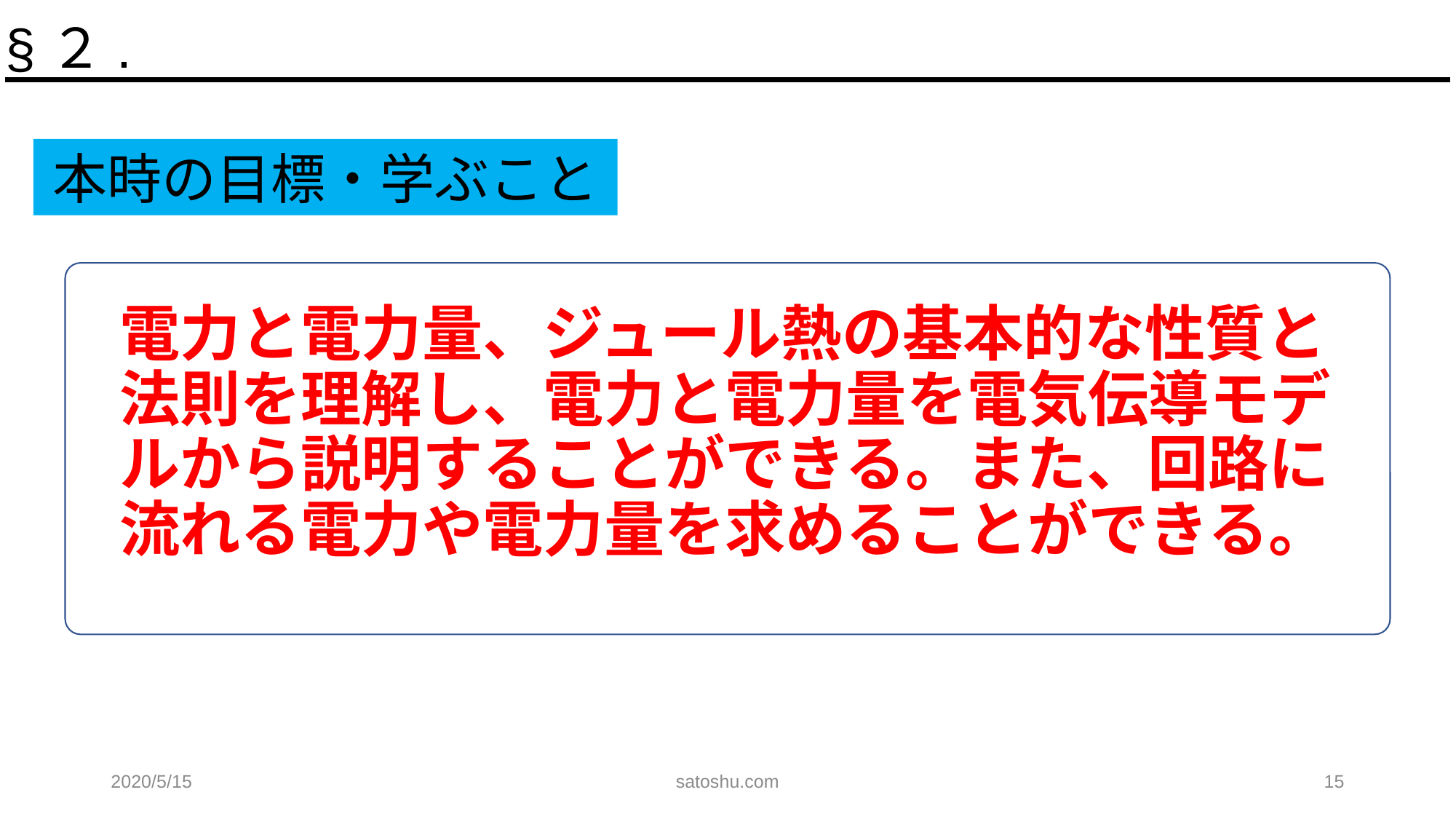

§２.
本時の目標・学ぶこと

電力と電力量、ジュール熱の基本的な性質と法則を理解し、電力と電力量を電気伝導モデルから説明することができる。また、回路に流れる電力や電力量を求めることができる。
2020/5/15
satoshu.com
15